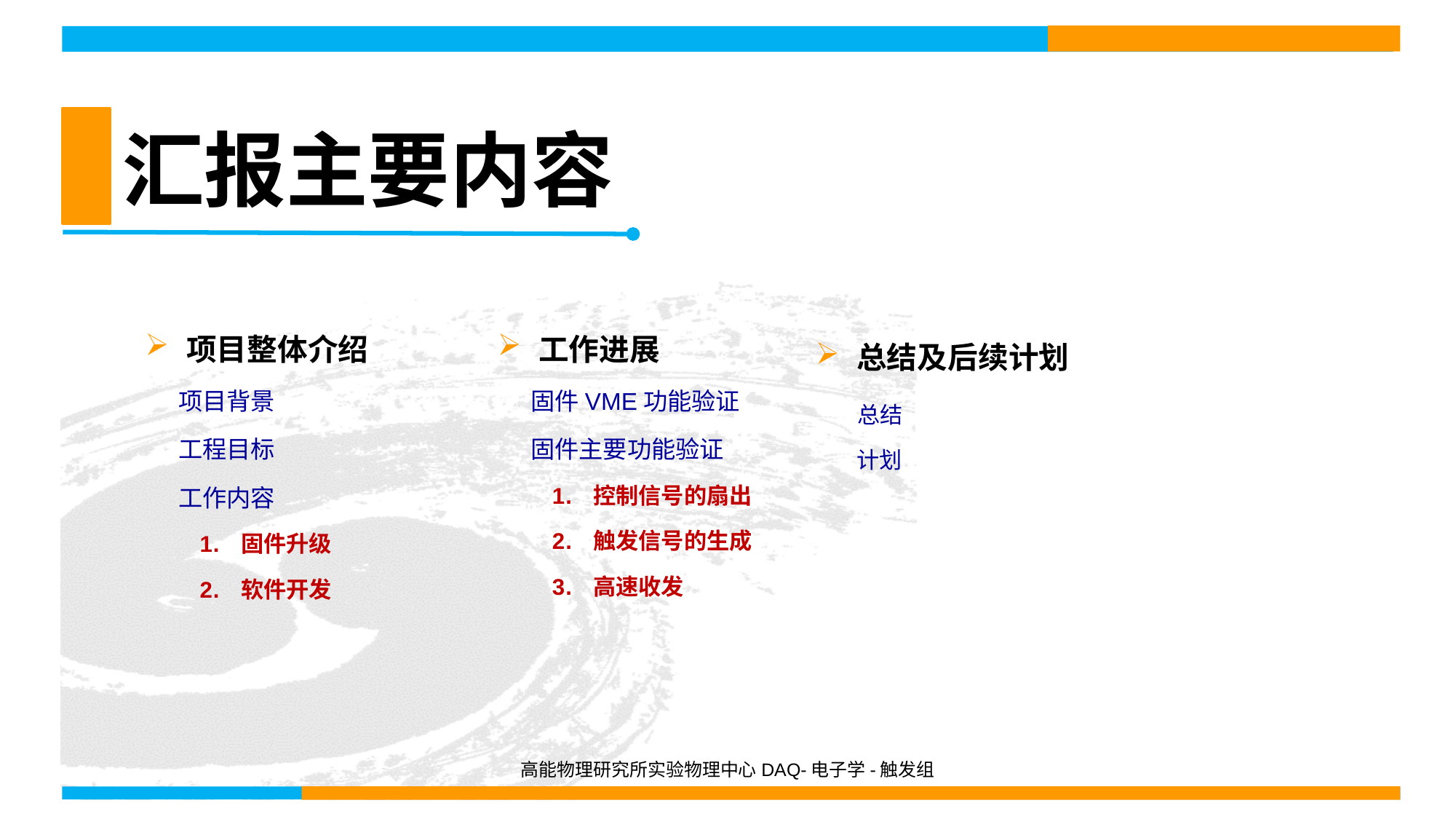

汇报主要内容
项目整体介绍
     项目背景
     工程目标
     工作内容
固件升级
软件开发
工作进展
     固件VME功能验证
     固件主要功能验证
控制信号的扇出
触发信号的生成
高速收发
总结及后续计划
     总结
       计划
高能物理研究所实验物理中心DAQ-电子学-触发组